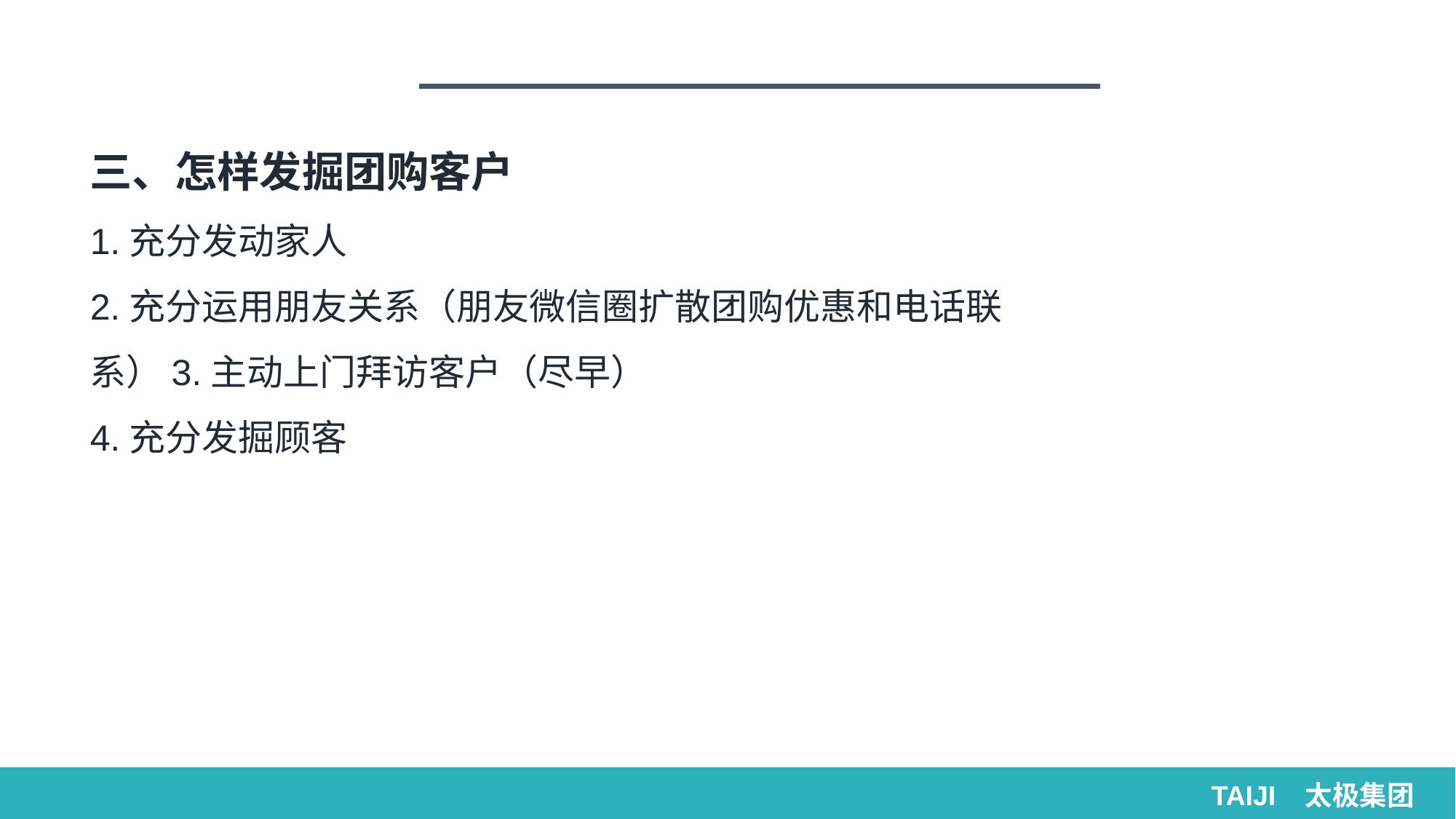

三、怎样发掘团购客户
1.充分发动家人
2.充分运用朋友关系（朋友微信圈扩散团购优惠和电话联系）3.主动上门拜访客户（尽早）
4.充分发掘顾客

TAIJI   太极集团